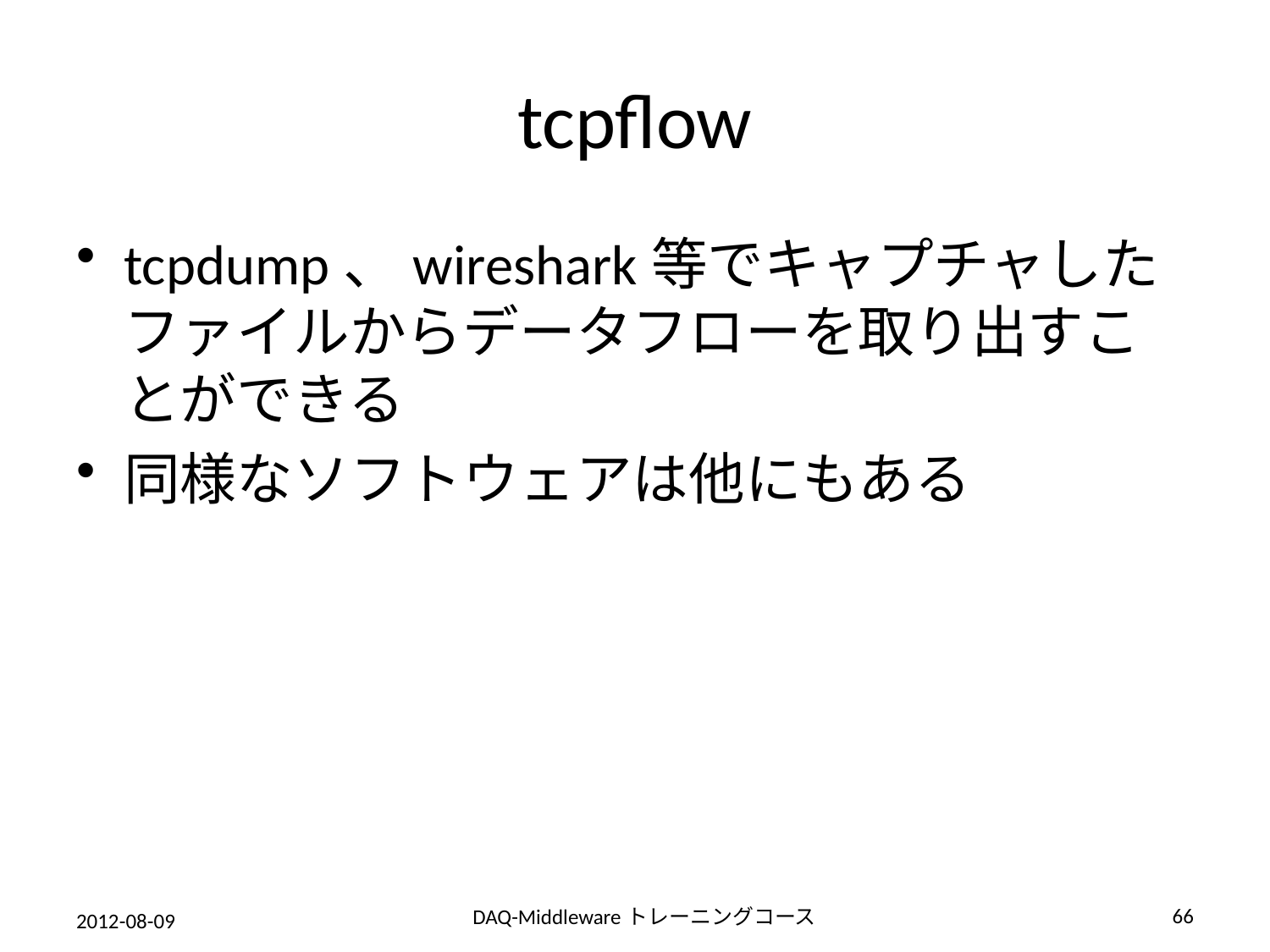

# tcpflow
tcpdump、wireshark等でキャプチャしたファイルからデータフローを取り出すことができる
同様なソフトウェアは他にもある
66
DAQ-Middlewareトレーニングコース
2012-08-09